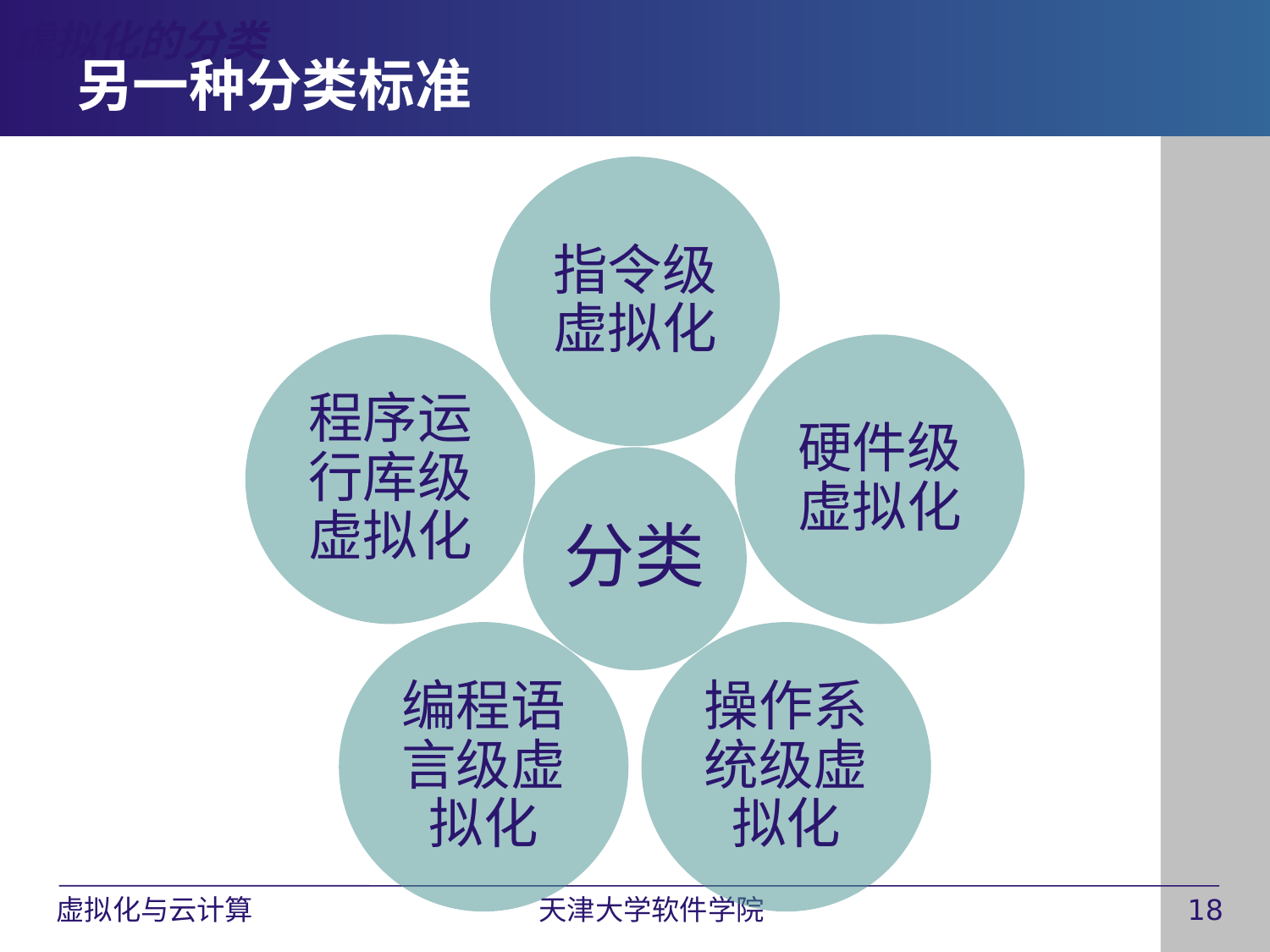

虚拟化的分类
# 另一种分类标准
分类
指令级虚拟化
硬件级虚拟化
操作系统级虚拟化
编程语言级虚拟化
程序运行库级虚拟化